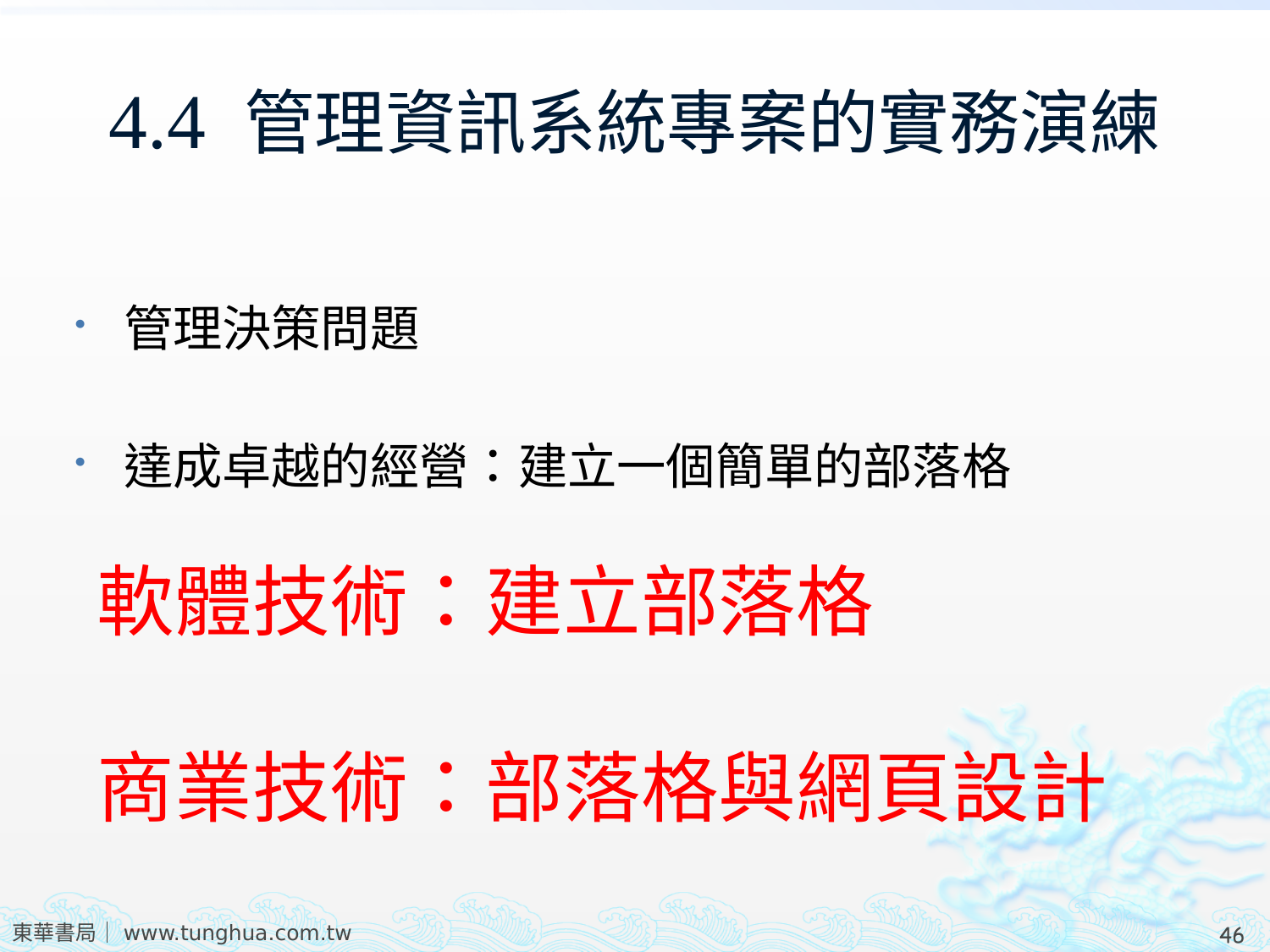

# 4.4 管理資訊系統專案的實務演練

管理決策問題

達成卓越的經營：建立一個簡單的部落格

軟體技術：建立部落格

商業技術：部落格與網頁設計